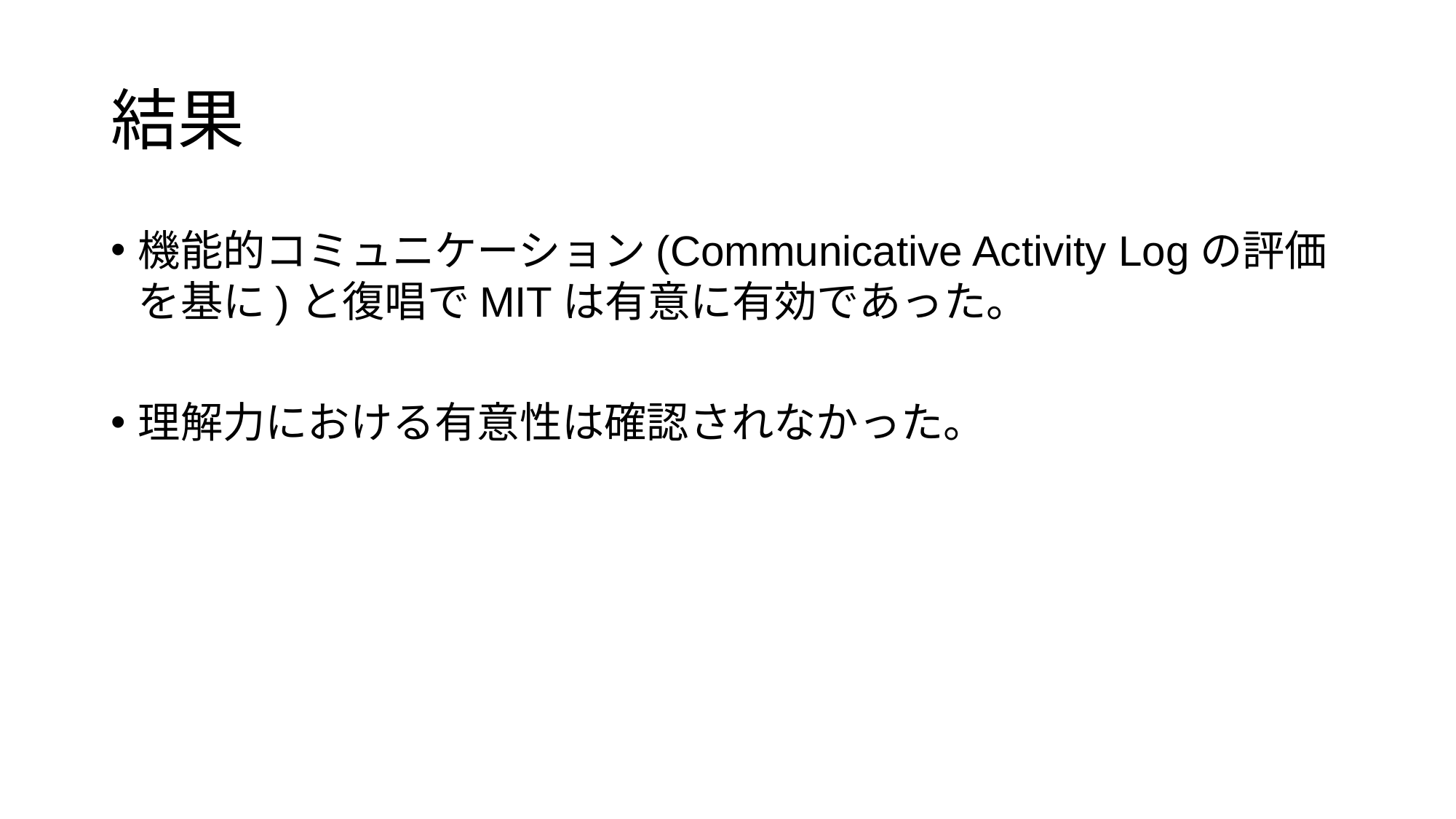

# 結果
機能的コミュニケーション(Communicative Activity Logの評価を基に)と復唱でMITは有意に有効であった。

理解力における有意性は確認されなかった。